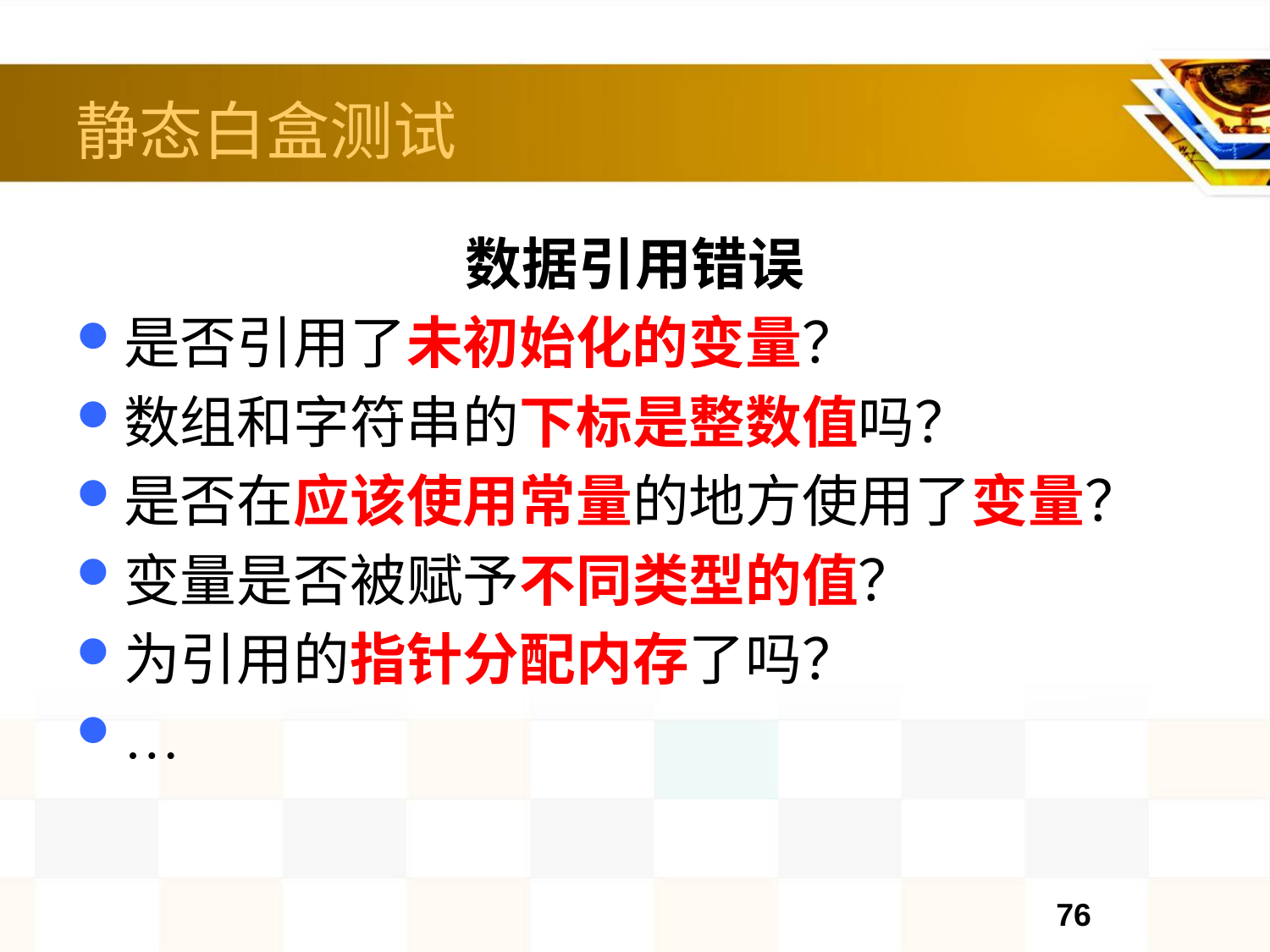

# 静态白盒测试
数据引用错误
是否引用了未初始化的变量？
数组和字符串的下标是整数值吗？
是否在应该使用常量的地方使用了变量？
变量是否被赋予不同类型的值？
为引用的指针分配内存了吗？
…